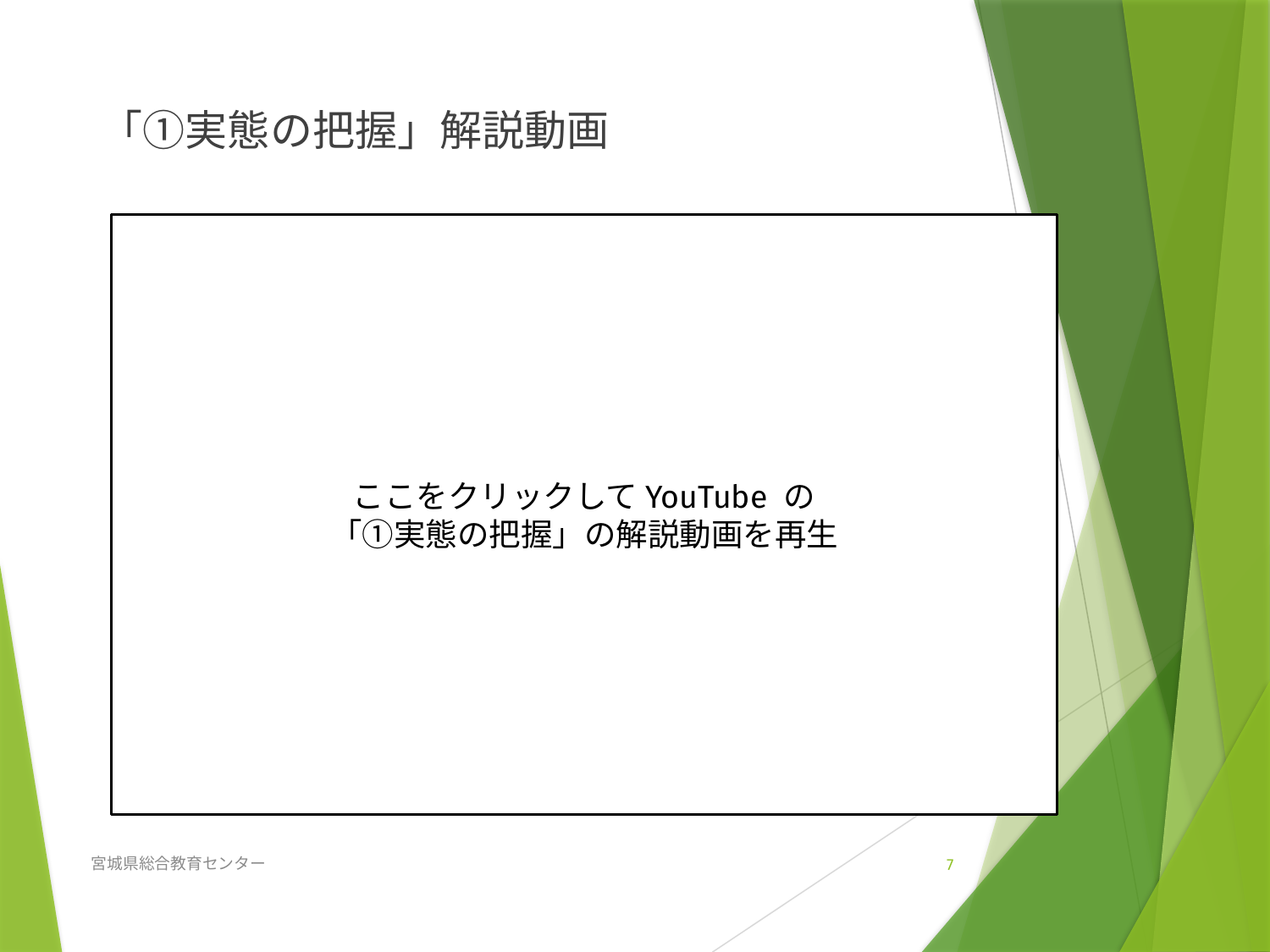

「①実態の把握」解説動画
ここをクリックしてYouTube の
「①実態の把握」の解説動画を再生
宮城県総合教育センター
7